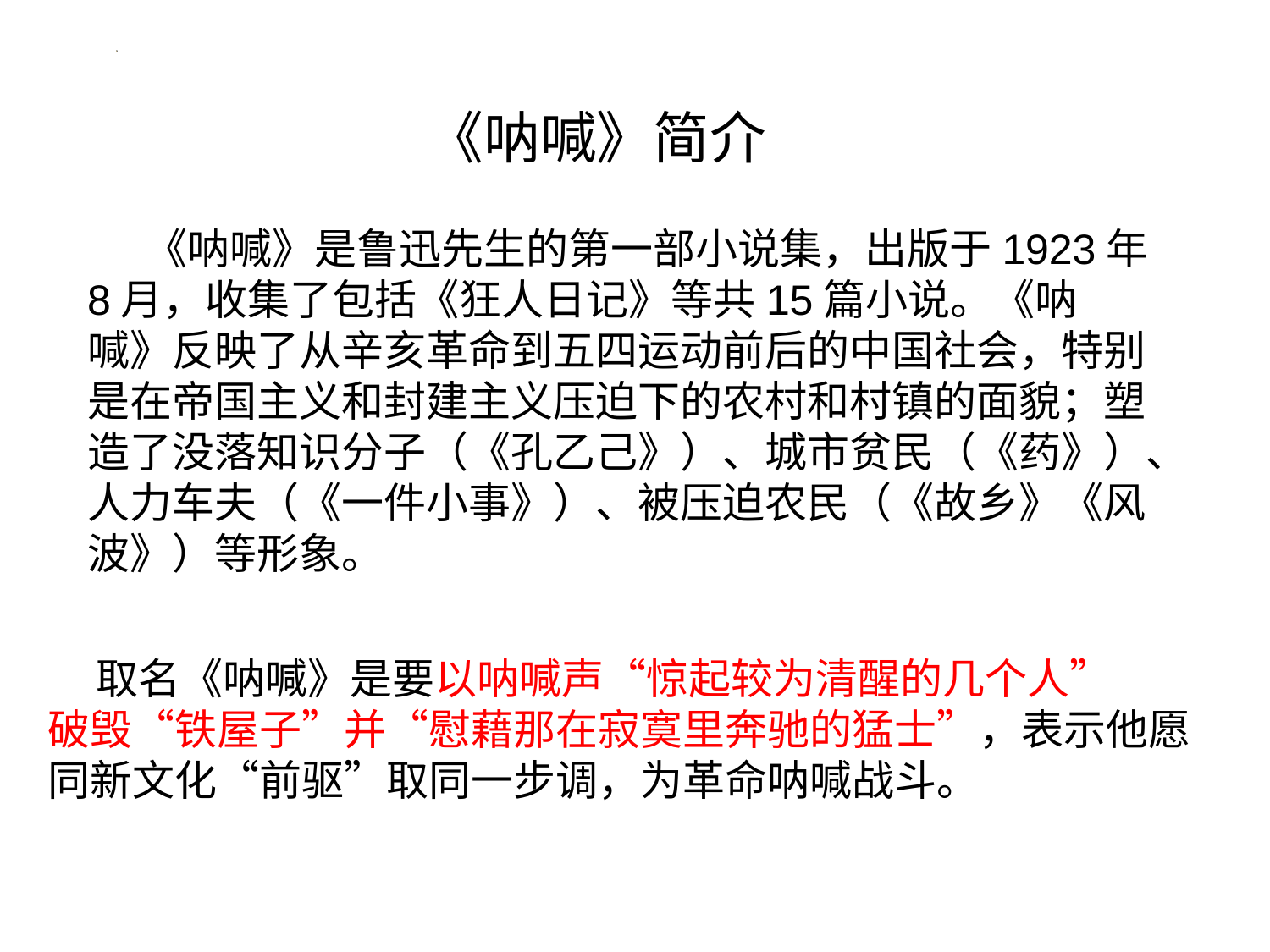

《呐喊》简介
     《呐喊》是鲁迅先生的第一部小说集，出版于1923年8月，收集了包括《狂人日记》等共15篇小说。《呐喊》反映了从辛亥革命到五四运动前后的中国社会，特别是在帝国主义和封建主义压迫下的农村和村镇的面貌；塑造了没落知识分子（《孔乙己》）、城市贫民（《药》）、人力车夫（《一件小事》）、被压迫农民（《故乡》《风波》）等形象。
    取名《呐喊》是要以呐喊声“惊起较为清醒的几个人”
破毁“铁屋子”并“慰藉那在寂寞里奔驰的猛士”，表示他愿
同新文化“前驱”取同一步调，为革命呐喊战斗。